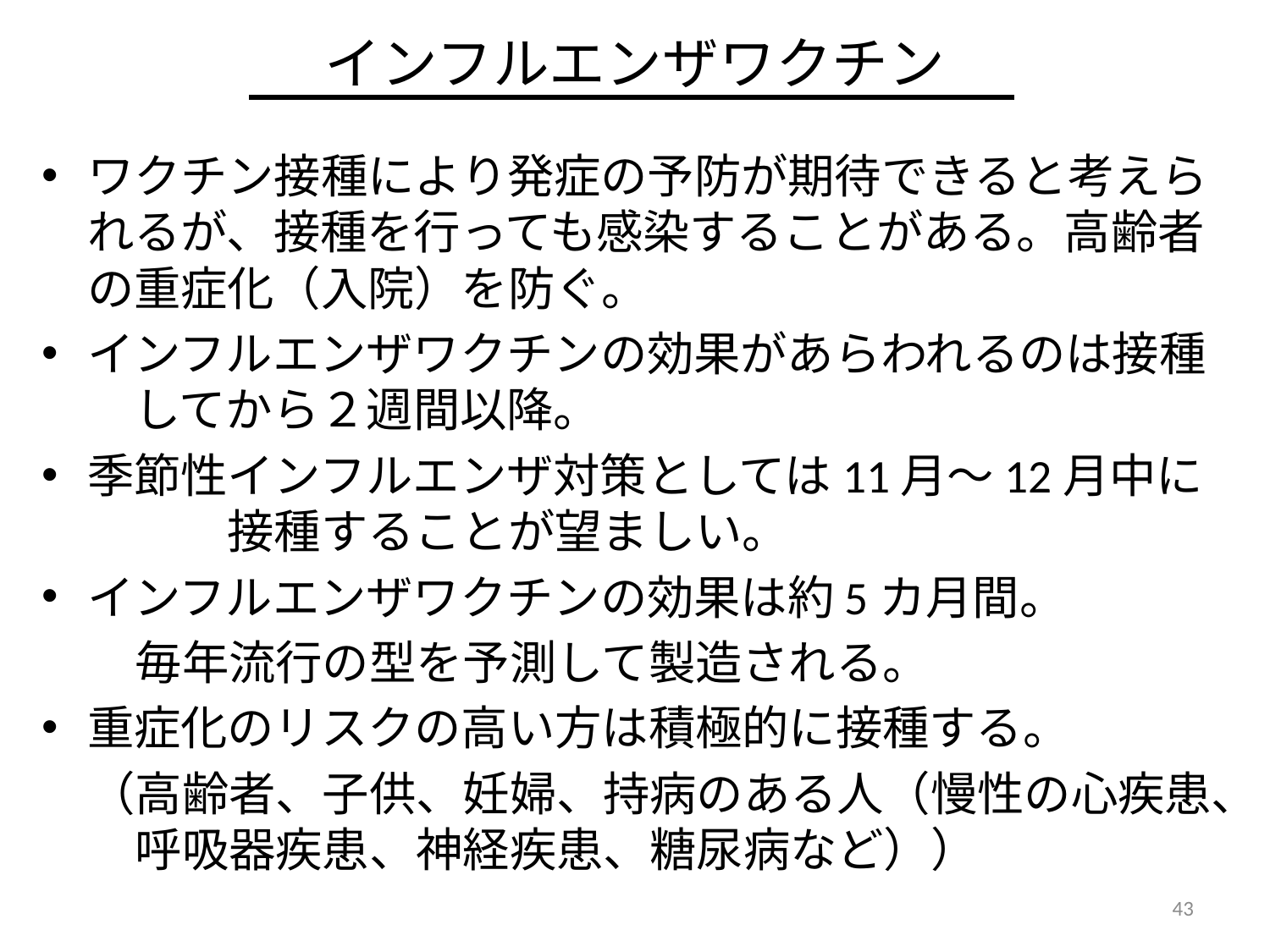

# インフルエンザワクチン
ワクチン接種により発症の予防が期待できると考えられるが、接種を行っても感染することがある。高齢者の重症化（入院）を防ぐ。
インフルエンザワクチンの効果があらわれるのは接種　してから２週間以降。
季節性インフルエンザ対策としては11月～12月中に　　　接種することが望ましい。
インフルエンザワクチンの効果は約5カ月間。
　　毎年流行の型を予測して製造される。
重症化のリスクの高い方は積極的に接種する。
　（高齢者、子供、妊婦、持病のある人（慢性の心疾患、　　呼吸器疾患、神経疾患、糖尿病など））

43